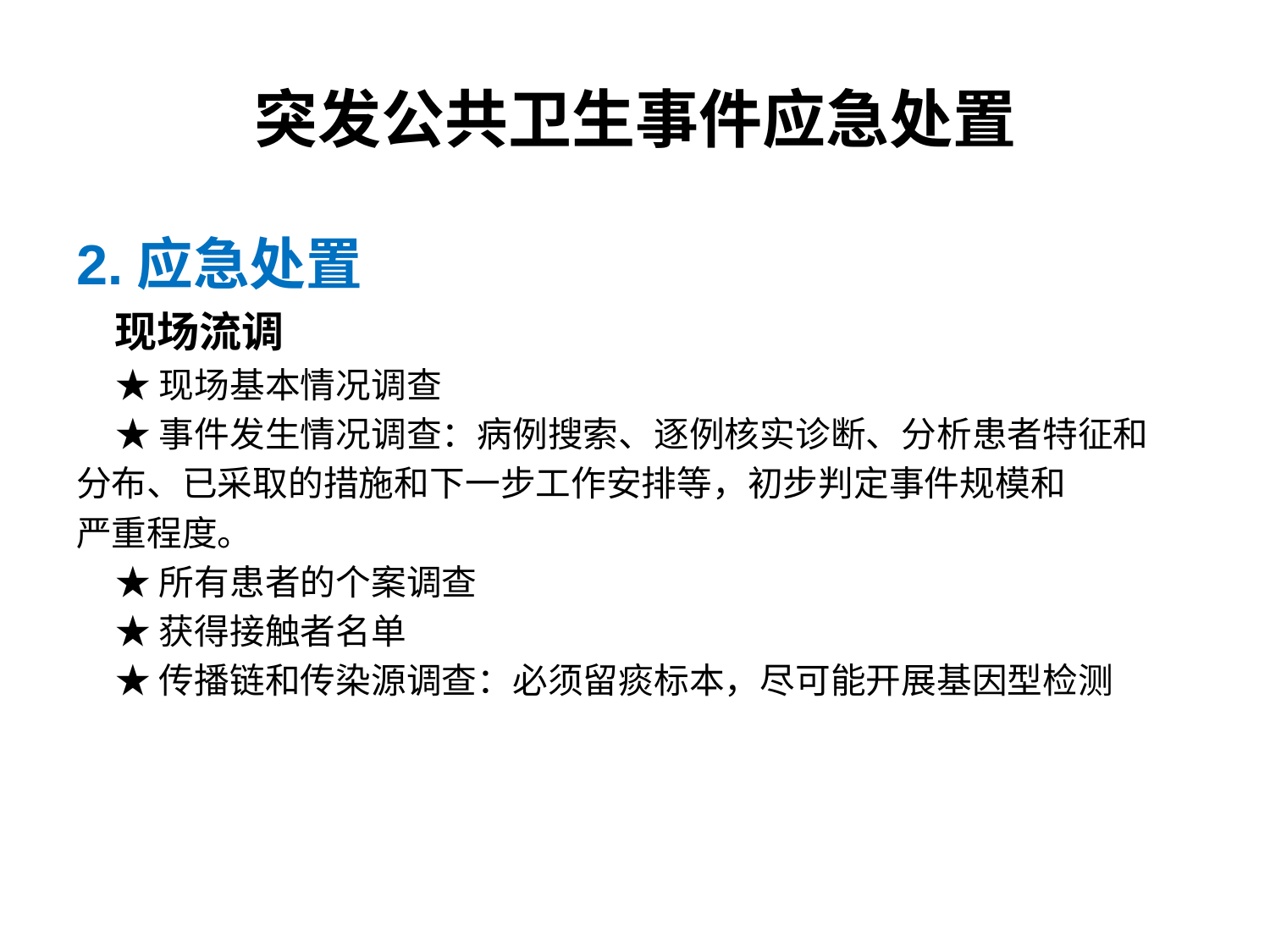

# 突发公共卫生事件应急处置
2.应急处置
   现场流调
     ★现场基本情况调查
     ★事件发生情况调查：病例搜索、逐例核实诊断、分析患者特征和
分布、已采取的措施和下一步工作安排等，初步判定事件规模和
严重程度。
     ★所有患者的个案调查
     ★获得接触者名单
     ★传播链和传染源调查：必须留痰标本，尽可能开展基因型检测